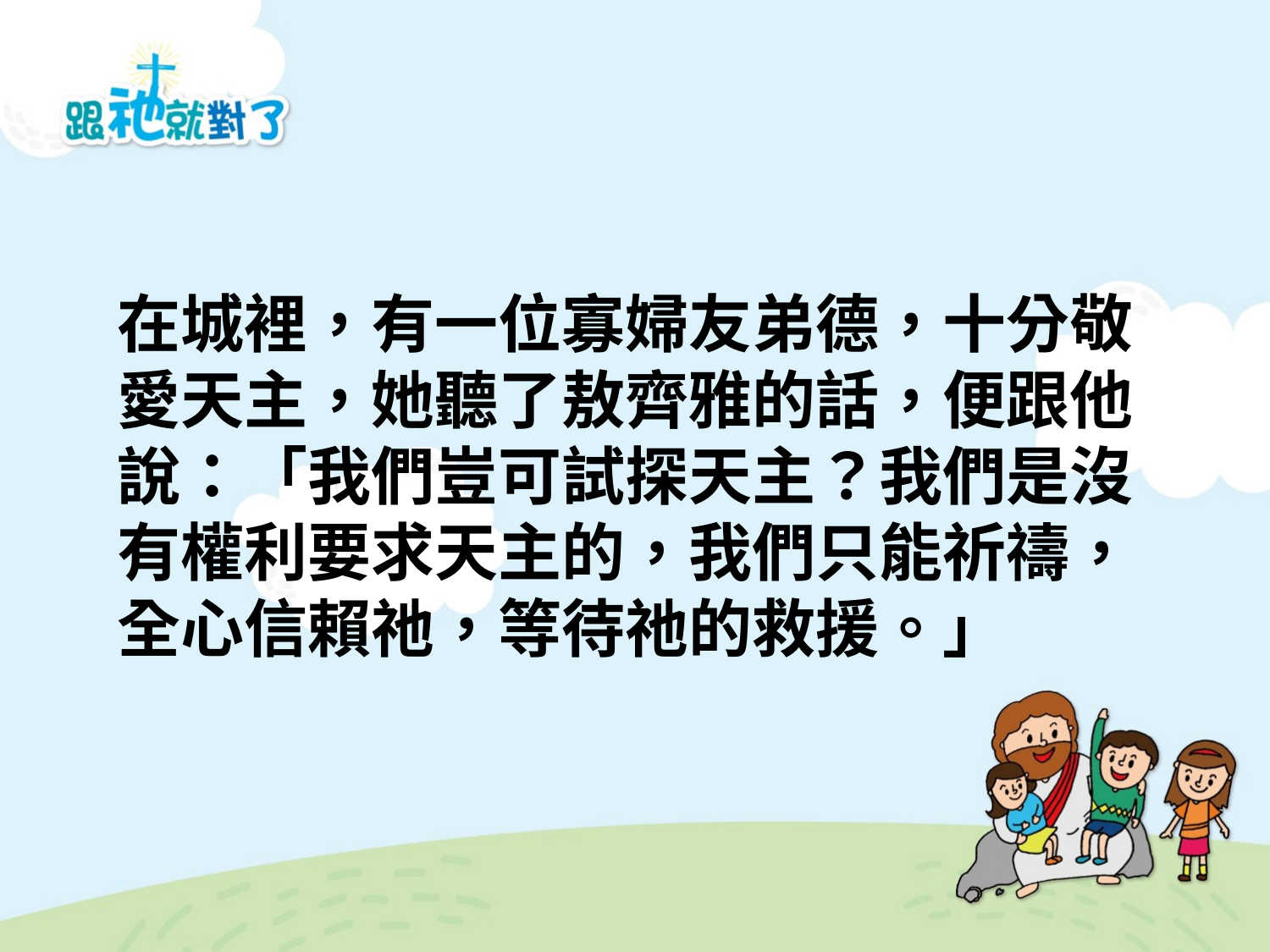

在城裡，有一位寡婦友弟德，十分敬愛天主，她聽了敖齊雅的話，便跟他說：「我們豈可試探天主？我們是沒有權利要求天主的，我們只能祈禱，全心信賴祂，等待祂的救援。」